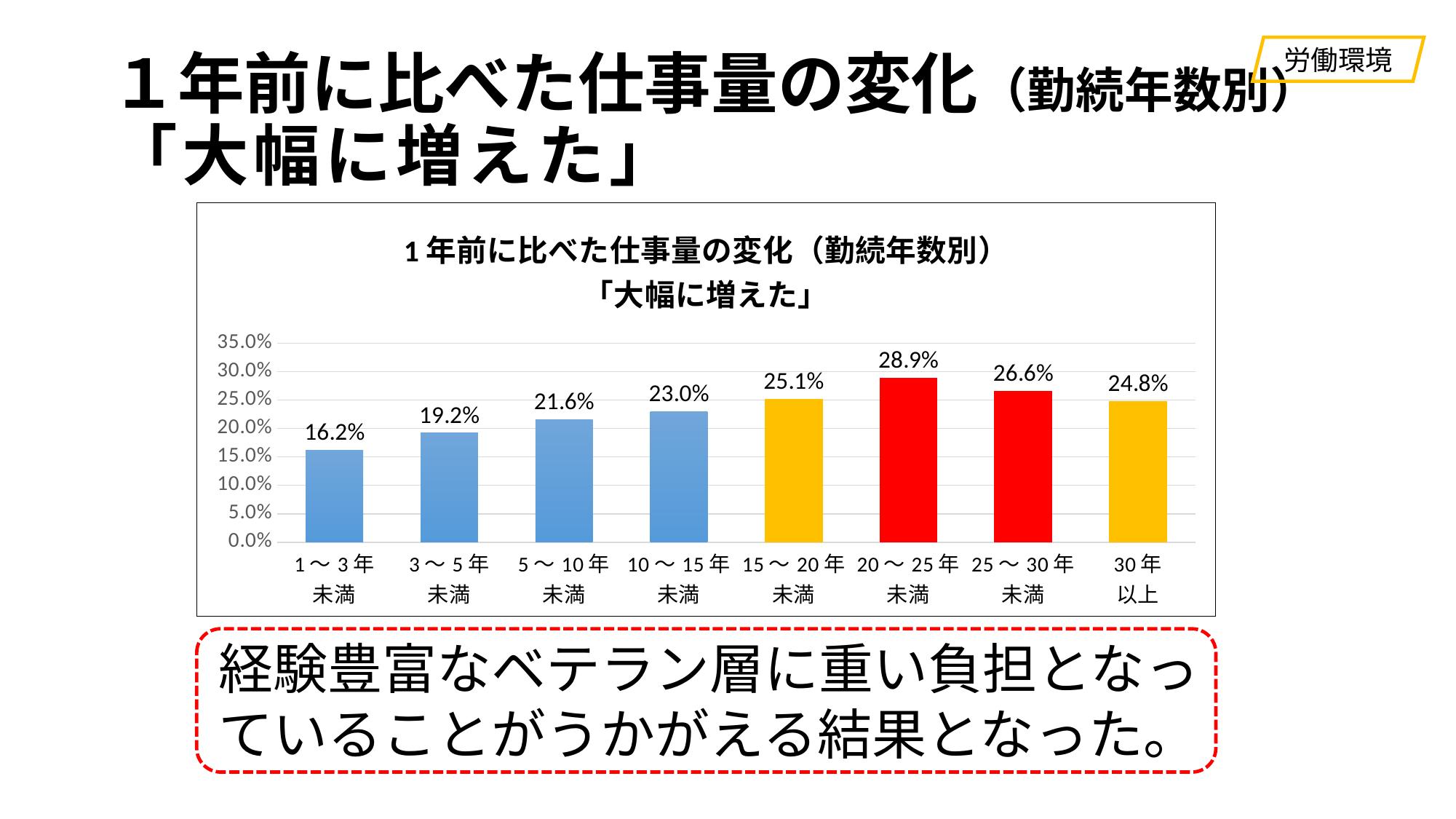

労働環境
# １年前に比べた仕事量の変化（勤続年数別） 「大幅に増えた」

### Chart: 1年前に比べた仕事量の変化（勤続年数別）
「大幅に増えた」

| Category |  |
|---|---|
| 1～3年
未満 | 0.16187673130193905 |
| 3～5年
未満 | 0.19174646602827178 |
| 5～10年
未満 | 0.21568906605922553 |
| 10～15年
未満 | 0.22967980295566504 |
| 15～20年
未満 | 0.2512578616352201 |
| 20～25年
未満 | 0.28869996457669145 |
| 25～30年
未満 | 0.2656641604010025 |
| 30年
以上 | 0.2479827864443249 |
経験豊富なベテラン層に重い負担となっていることがうかがえる結果となった。